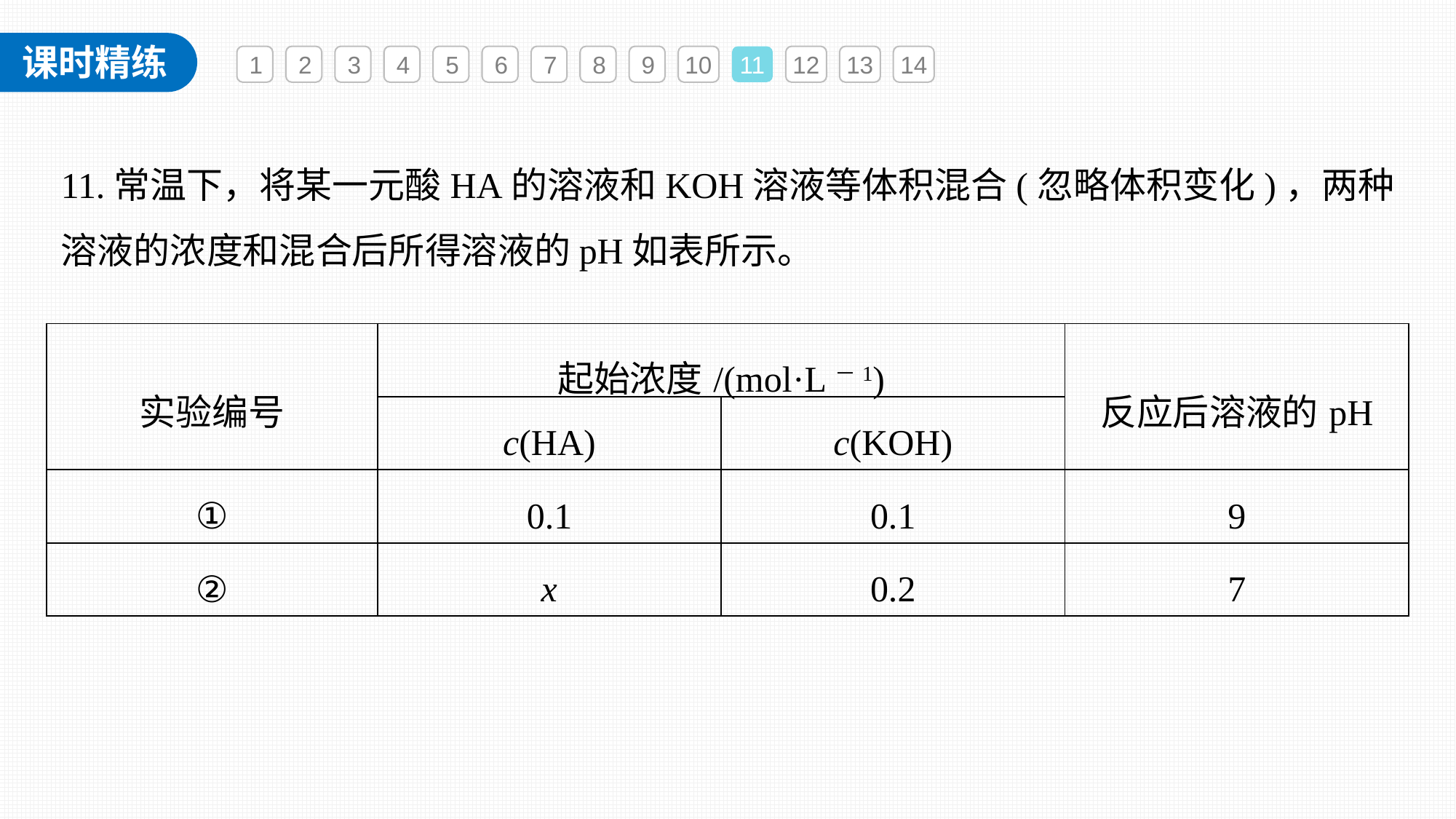

1
2
3
4
5
6
7
8
9
10
11
12
13
14
11.常温下，将某一元酸HA的溶液和KOH溶液等体积混合(忽略体积变化)，两种溶液的浓度和混合后所得溶液的pH如表所示。
| 实验编号 | 起始浓度/(mol·L－1) |  | 反应后溶液的pH |
| --- | --- | --- | --- |
|  | c(HA) | c(KOH) |  |
| ① | 0.1 | 0.1 | 9 |
| ② | x | 0.2 | 7 |